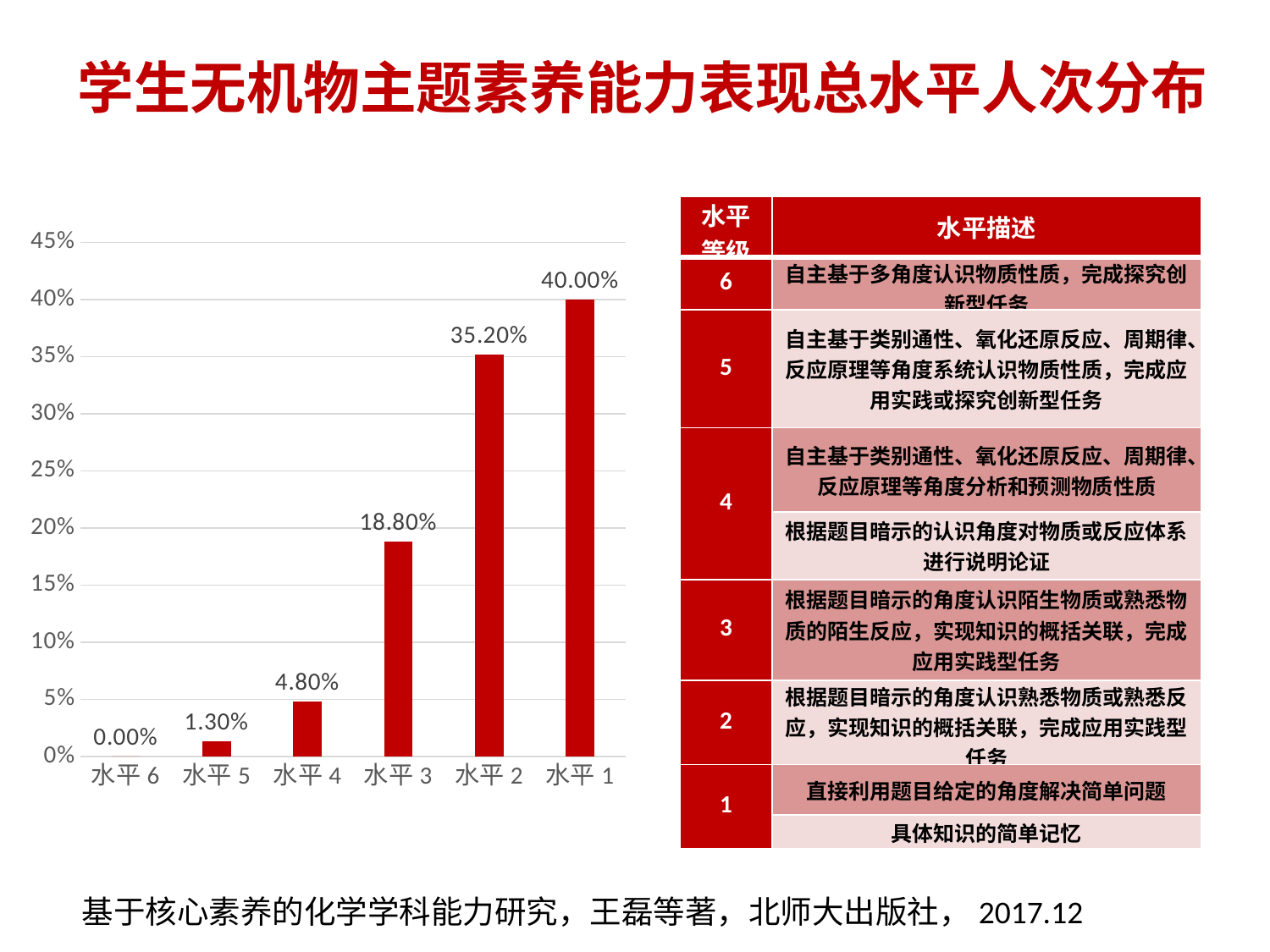

学生无机物主题素养能力表现总水平人次分布
| 水平 等级 | 水平描述 |
| --- | --- |
| 6 | 自主基于多角度认识物质性质，完成探究创新型任务 |
| 5 | 自主基于类别通性、氧化还原反应、周期律、反应原理等角度系统认识物质性质，完成应用实践或探究创新型任务 |
| 4 | 自主基于类别通性、氧化还原反应、周期律、反应原理等角度分析和预测物质性质 |
|  | 根据题目暗示的认识角度对物质或反应体系进行说明论证 |
| 3 | 根据题目暗示的角度认识陌生物质或熟悉物质的陌生反应，实现知识的概括关联，完成应用实践型任务 |
| 2 | 根据题目暗示的角度认识熟悉物质或熟悉反应，实现知识的概括关联，完成应用实践型任务 |
| 1 | 直接利用题目给定的角度解决简单问题 |
|  | 具体知识的简单记忆 |

### Chart

| Category | 无机物 |
|---|---|
| 水平6 | 0.0 |
| 水平5 | 0.012999999999999998 |
| 水平4 | 0.04800000000000001 |
| 水平3 | 0.18800000000000044 |
| 水平2 | 0.3520000000000003 |
| 水平1 | 0.4 |
基于核心素养的化学学科能力研究，王磊等著，北师大出版社，2017.12